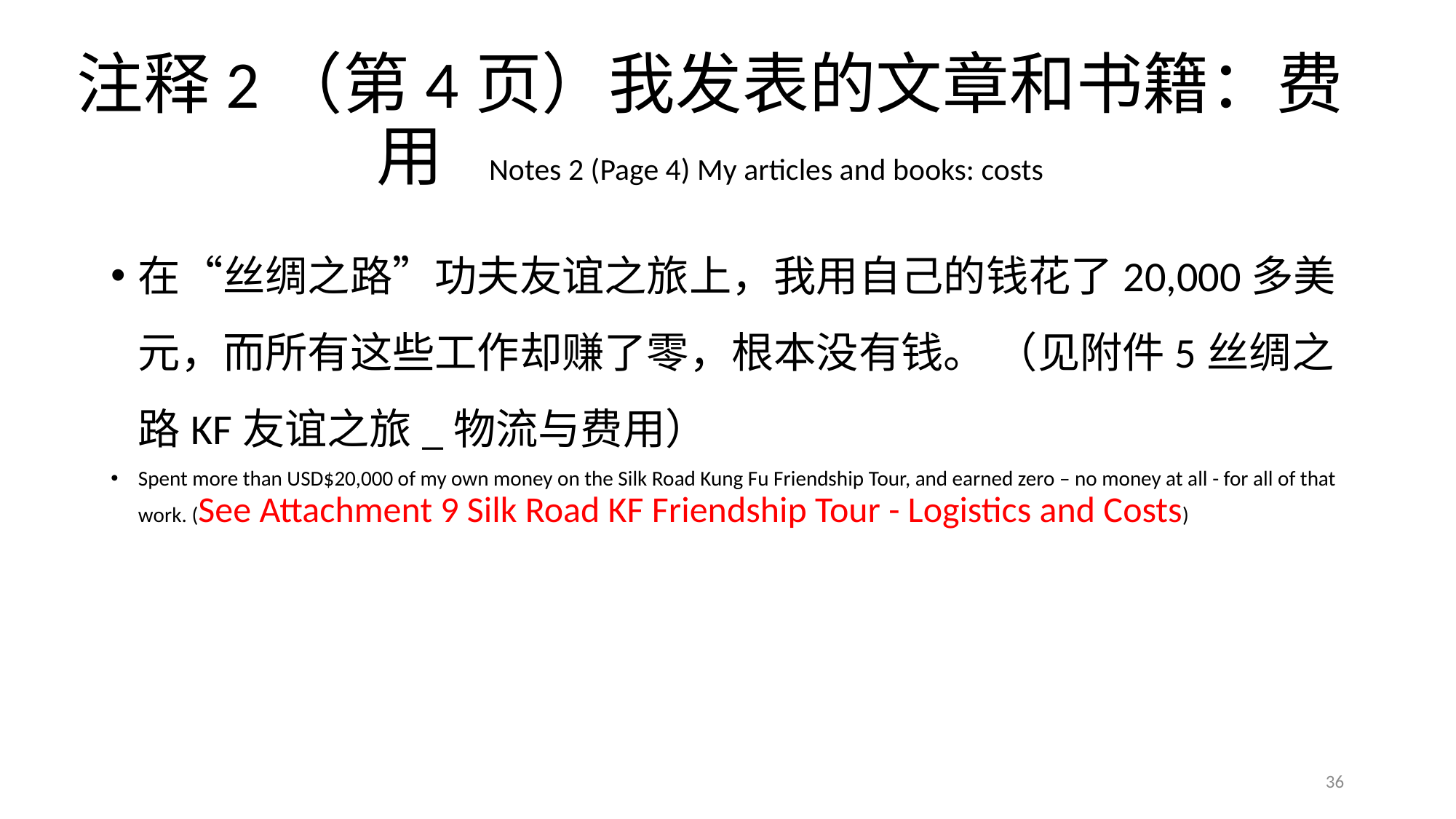

# 注释2（第4页）我发表的文章和书籍：费用  Notes 2 (Page 4) My articles and books: costs
在“丝绸之路”功夫友谊之旅上，我用自己的钱花了20,000多美元，而所有这些工作却赚了零，根本没有钱。 （见附件5丝绸之路KF友谊之旅_物流与费用）
Spent more than USD$20,000 of my own money on the Silk Road Kung Fu Friendship Tour, and earned zero – no money at all - for all of that work. (See Attachment 9 Silk Road KF Friendship Tour - Logistics and Costs)
36